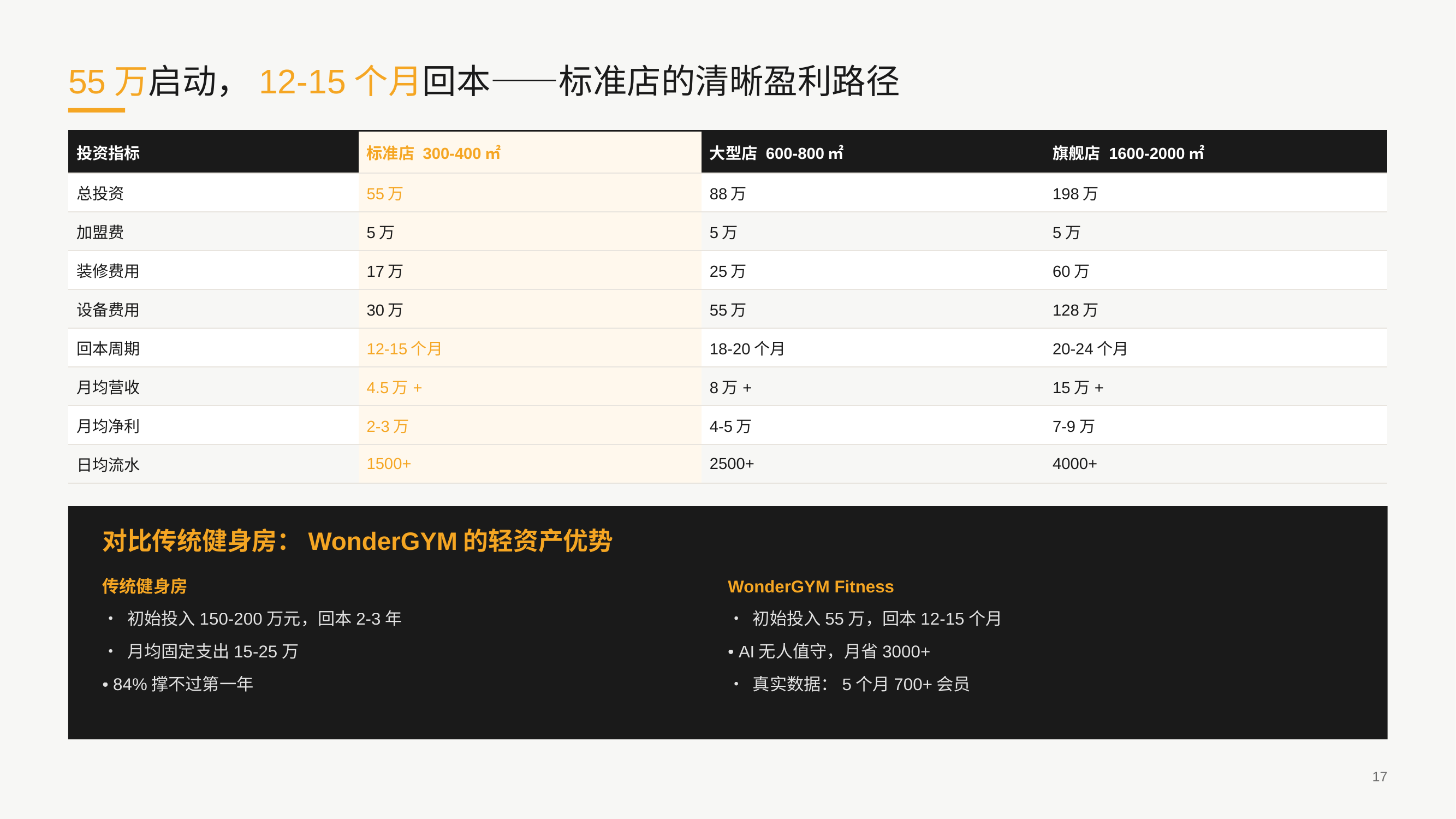

55万启动，12-15个月回本——标准店的清晰盈利路径

| 投资指标 | 标准店 300-400㎡ | 大型店 600-800㎡ | 旗舰店 1600-2000㎡ |
| --- | --- | --- | --- |
| 总投资 | 55万 | 88万 | 198万 |
| 加盟费 | 5万 | 5万 | 5万 |
| 装修费用 | 17万 | 25万 | 60万 |
| 设备费用 | 30万 | 55万 | 128万 |
| 回本周期 | 12-15个月 | 18-20个月 | 20-24个月 |
| 月均营收 | 4.5万+ | 8万+ | 15万+ |
| 月均净利 | 2-3万 | 4-5万 | 7-9万 |
| 日均流水 | 1500+ | 2500+ | 4000+ |

对比传统健身房：WonderGYM的轻资产优势
传统健身房
• 初始投入150-200万元，回本2-3年
• 月均固定支出15-25万
• 84%撑不过第一年
WonderGYM Fitness
• 初始投入55万，回本12-15个月
• AI无人值守，月省3000+
• 真实数据：5个月700+会员
17